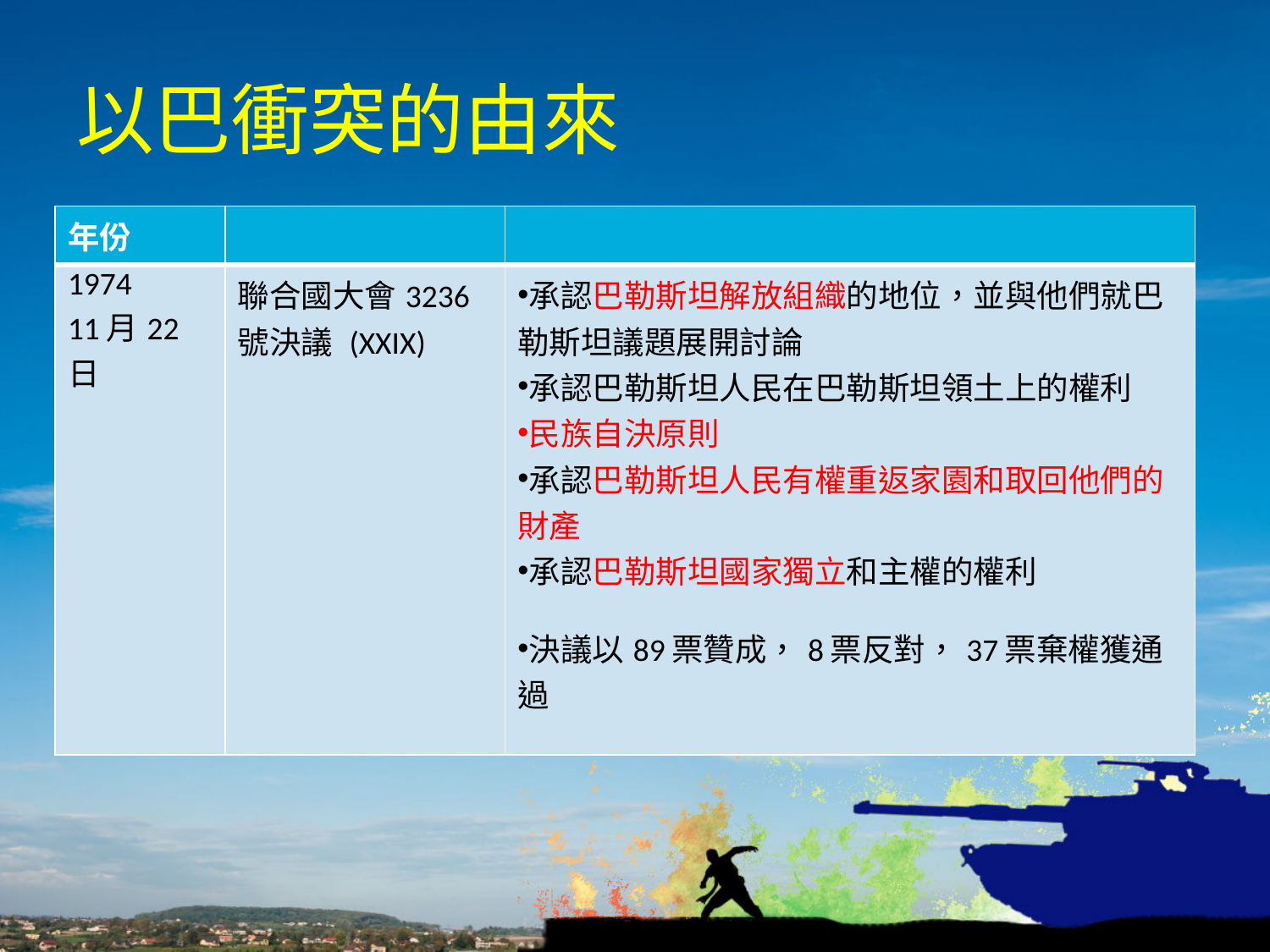

# 以巴衝突的由來
| 年份 |  |  |
| --- | --- | --- |
| 1974 11月22日 | 聯合國大會3236號決議 (XXIX) | 承認巴勒斯坦解放組織的地位，並與他們就巴勒斯坦議題展開討論 承認巴勒斯坦人民在巴勒斯坦領土上的權利 民族自決原則 承認巴勒斯坦人民有權重返家園和取回他們的財產 承認巴勒斯坦國家獨立和主權的權利 決議以89票贊成，8票反對，37票棄權獲通過 |